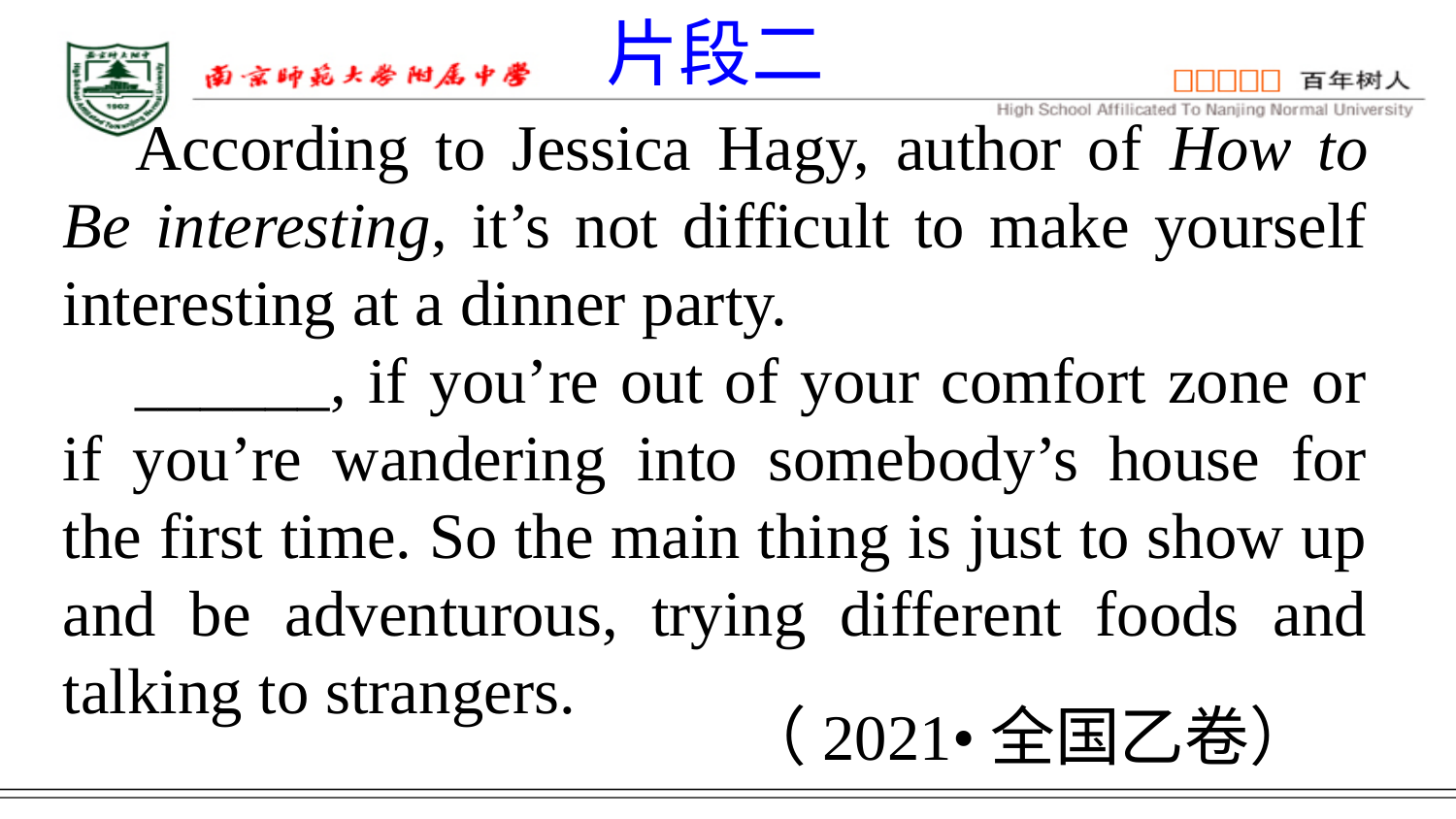

片段二
According to Jessica Hagy, author of How to Be interesting, it’s not difficult to make yourself interesting at a dinner party.
______, if you’re out of your comfort zone or if you’re wandering into somebody’s house for the first time. So the main thing is just to show up and be adventurous, trying different foods and talking to strangers.
（2021•全国乙卷）